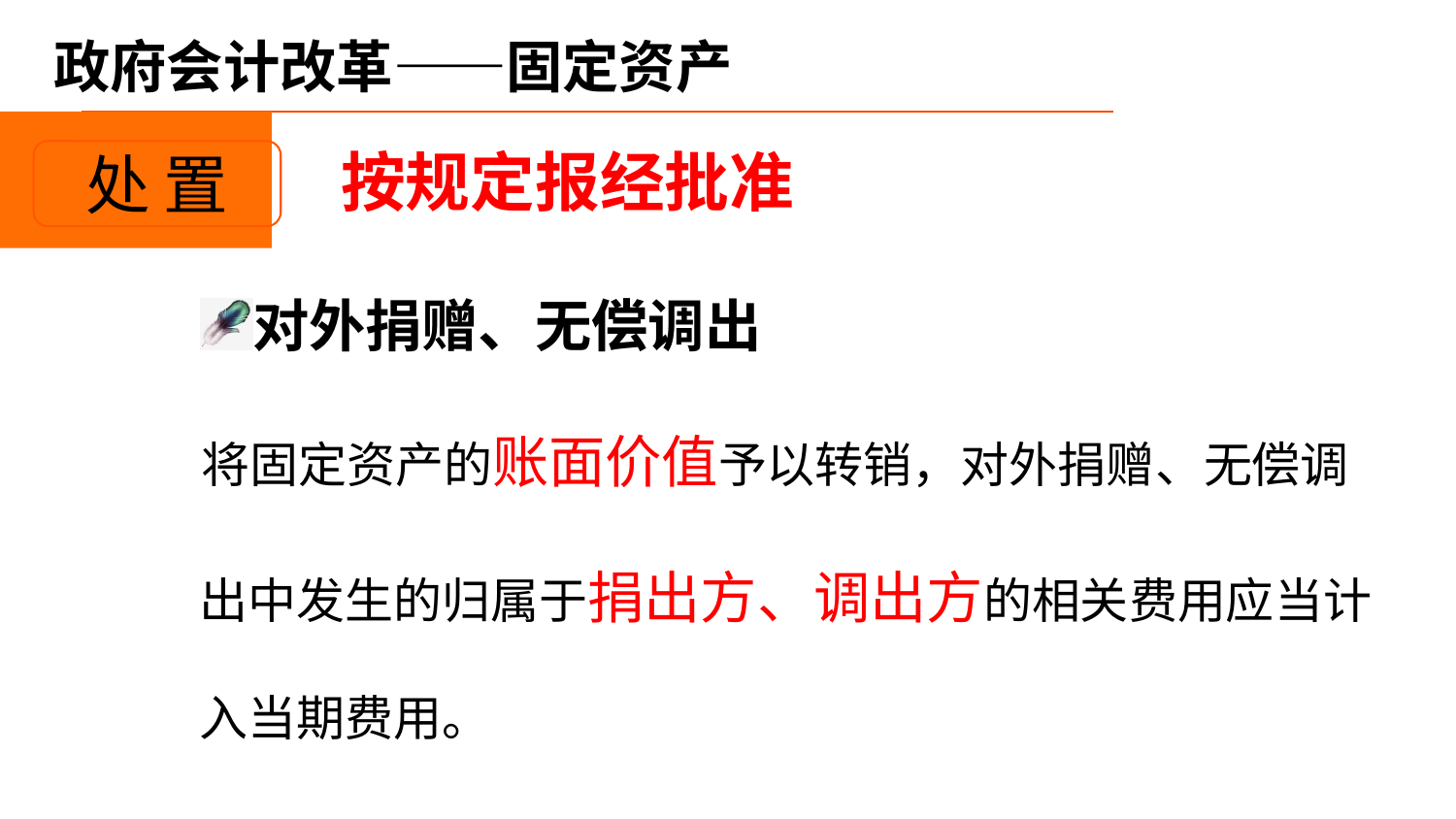

# 政府会计改革——固定资产

按规定报经批准

处置
对外捐赠、无偿调出
将固定资产的账面价值予以转销，对外捐赠、无偿调出中发生的归属于捐出方、调出方的相关费用应当计入当期费用。